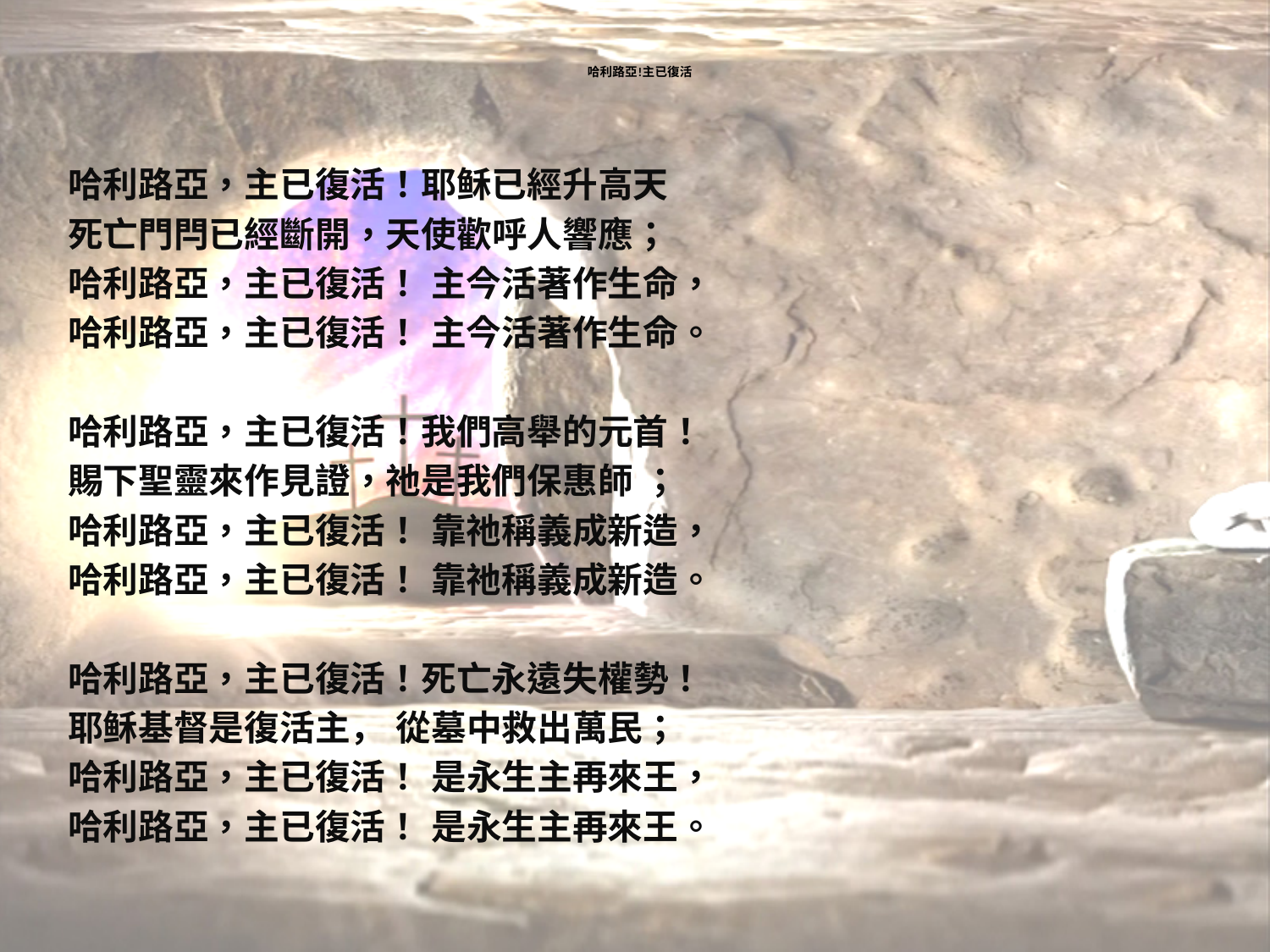

# 哈利路亞!主已復活
哈利路亞，主已復活！耶稣已經升高天
死亡門閂已經斷開，天使歡呼人響應；
哈利路亞，主已復活！ 主今活著作生命，
哈利路亞，主已復活！ 主今活著作生命。

哈利路亞，主已復活！我們高舉的元首！
賜下聖靈來作見證，祂是我們保惠師 ；
哈利路亞，主已復活！ 靠祂稱義成新造，
哈利路亞，主已復活！ 靠祂稱義成新造。

哈利路亞，主已復活！死亡永遠失權勢！
耶稣基督是復活主， 從墓中救出萬民；
哈利路亞，主已復活！ 是永生主再來王，
哈利路亞，主已復活！ 是永生主再來王。